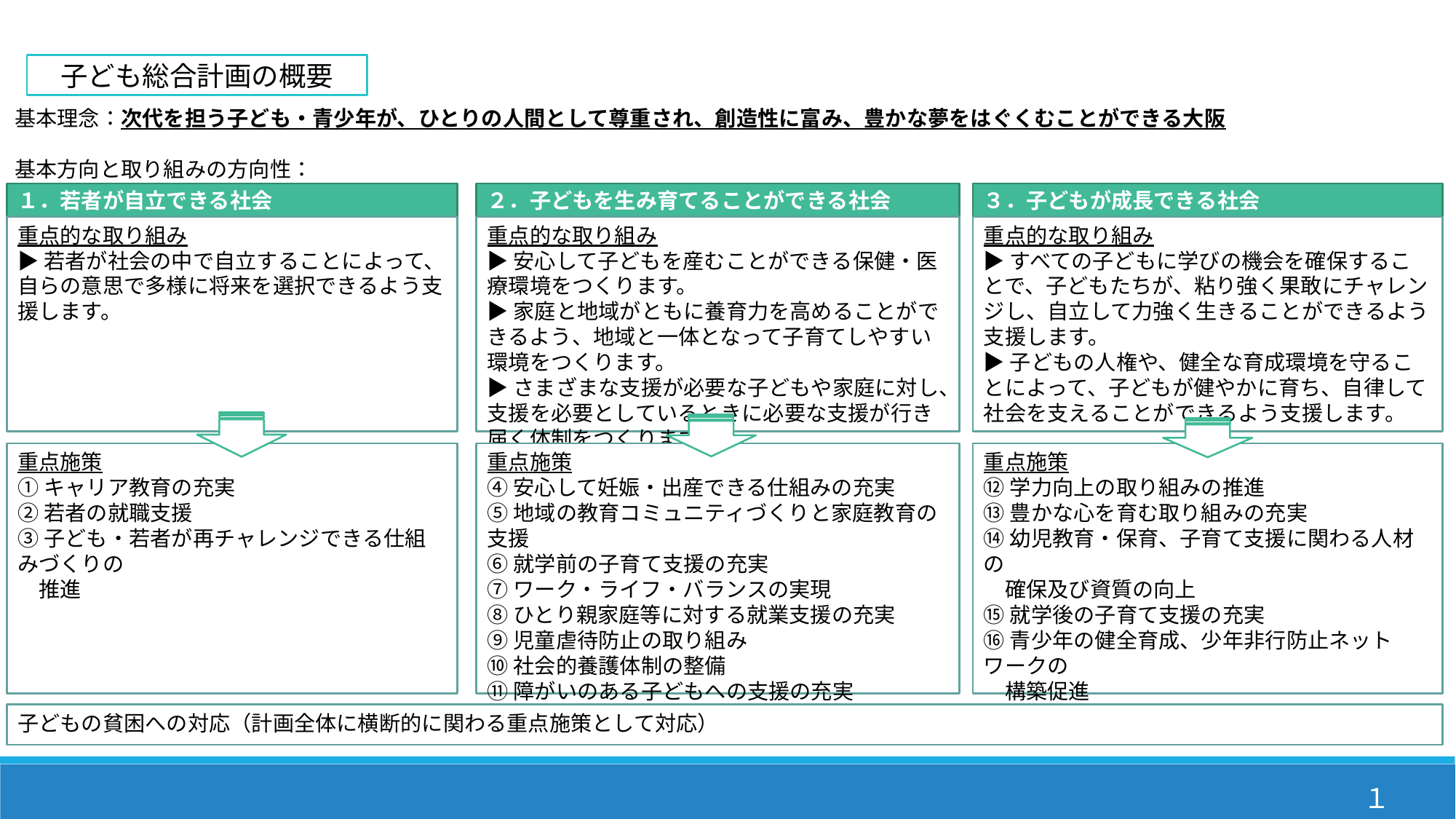

子ども総合計画の概要
基本理念：次代を担う子ども・青少年が、ひとりの人間として尊重され、創造性に富み、豊かな夢をはぐくむことができる大阪

基本方向と取り組みの方向性：
２．子どもを生み育てることができる社会
３．子どもが成長できる社会
１．若者が自立できる社会
重点的な取り組み
▶安心して子どもを産むことができる保健・医療環境をつくります。
▶家庭と地域がともに養育力を高めることができるよう、地域と一体となって子育てしやすい環境をつくります。
▶さまざまな支援が必要な子どもや家庭に対し、支援を必要としているときに必要な支援が行き届く体制をつくります。

重点的な取り組み
▶すべての子どもに学びの機会を確保することで、子どもたちが、粘り強く果敢にチャレンジし、自立して力強く生きることができるよう支援します。
▶子どもの人権や、健全な育成環境を守ることによって、子どもが健やかに育ち、自律して社会を支えることができるよう支援します。

重点的な取り組み
▶若者が社会の中で自立することによって、自らの意思で多様に将来を選択できるよう支援します。

重点施策
④安心して妊娠・出産できる仕組みの充実
⑤地域の教育コミュニティづくりと家庭教育の支援
⑥就学前の子育て支援の充実
⑦ワーク・ライフ・バランスの実現
⑧ひとり親家庭等に対する就業支援の充実
⑨児童虐待防止の取り組み
⑩社会的養護体制の整備
⑪障がいのある子どもへの支援の充実

重点施策
⑫学力向上の取り組みの推進
⑬豊かな心を育む取り組みの充実
⑭幼児教育・保育、子育て支援に関わる人材の
　確保及び資質の向上
⑮就学後の子育て支援の充実
⑯青少年の健全育成、少年非行防止ネットワークの
　構築促進
重点施策
①キャリア教育の充実
②若者の就職支援
③子ども・若者が再チャレンジできる仕組みづくりの
　推進

子どもの貧困への対応（計画全体に横断的に関わる重点施策として対応）
１